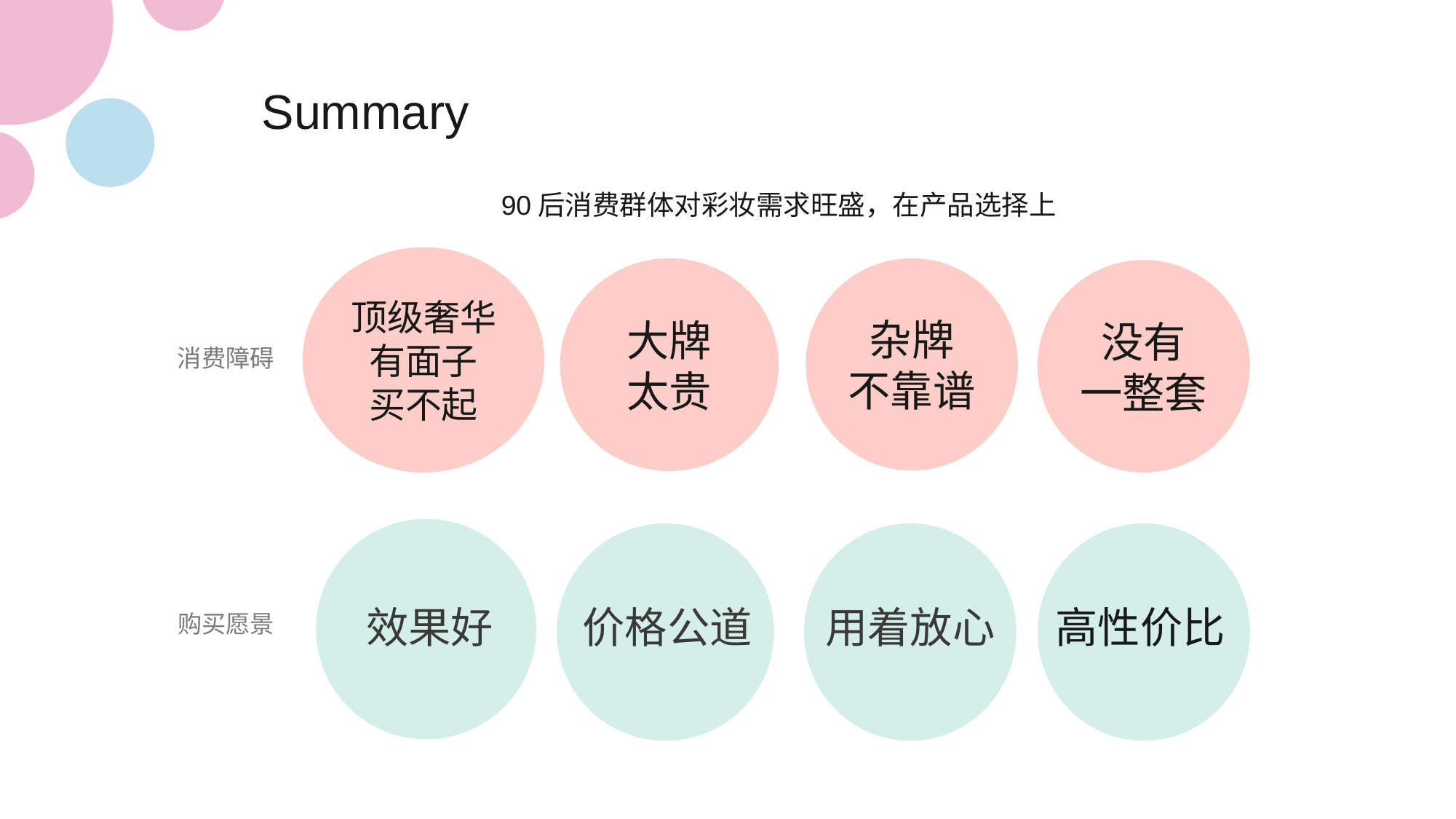

Summary

90后消费群体对彩妆需求旺盛，在产品选择上
顶级奢华有面子
买不起
大牌
太贵
杂牌
不靠谱
没有
一整套
消费障碍

效果好

价格公道

用着放心

高性价比
购买愿景